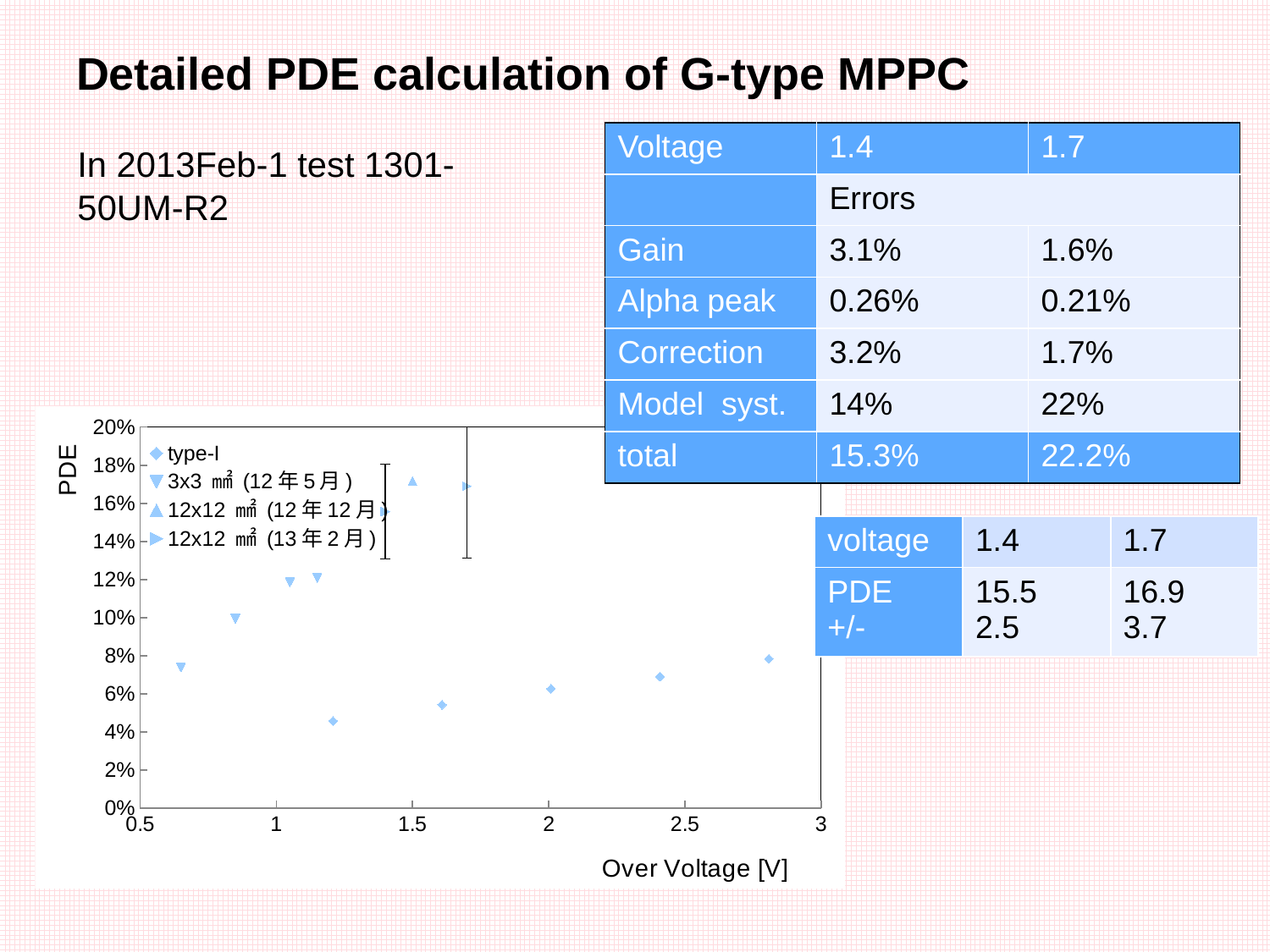

# Detailed PDE calculation of G-type MPPC
| Voltage | 1.4 | 1.7 |
| --- | --- | --- |
|  | Errors |  |
| Gain | 3.1% | 1.6% |
| Alpha peak | 0.26% | 0.21% |
| Correction | 3.2% | 1.7% |
| Model syst. | 14% | 22% |
| total | 15.3% | 22.2% |
In 2013Feb-1 test 1301-50UM-R2

### Chart

| Category | type-I | 3x3 ㎟ (12年5月) | 12x12 ㎟ (12年12月) | 12x12 ㎟ (13年2月) |
|---|---|---|---|---|
| voltage | 1.4 | 1.7 |
| --- | --- | --- |
| PDE +/- | 15.5 2.5 | 16.9 3.7 |